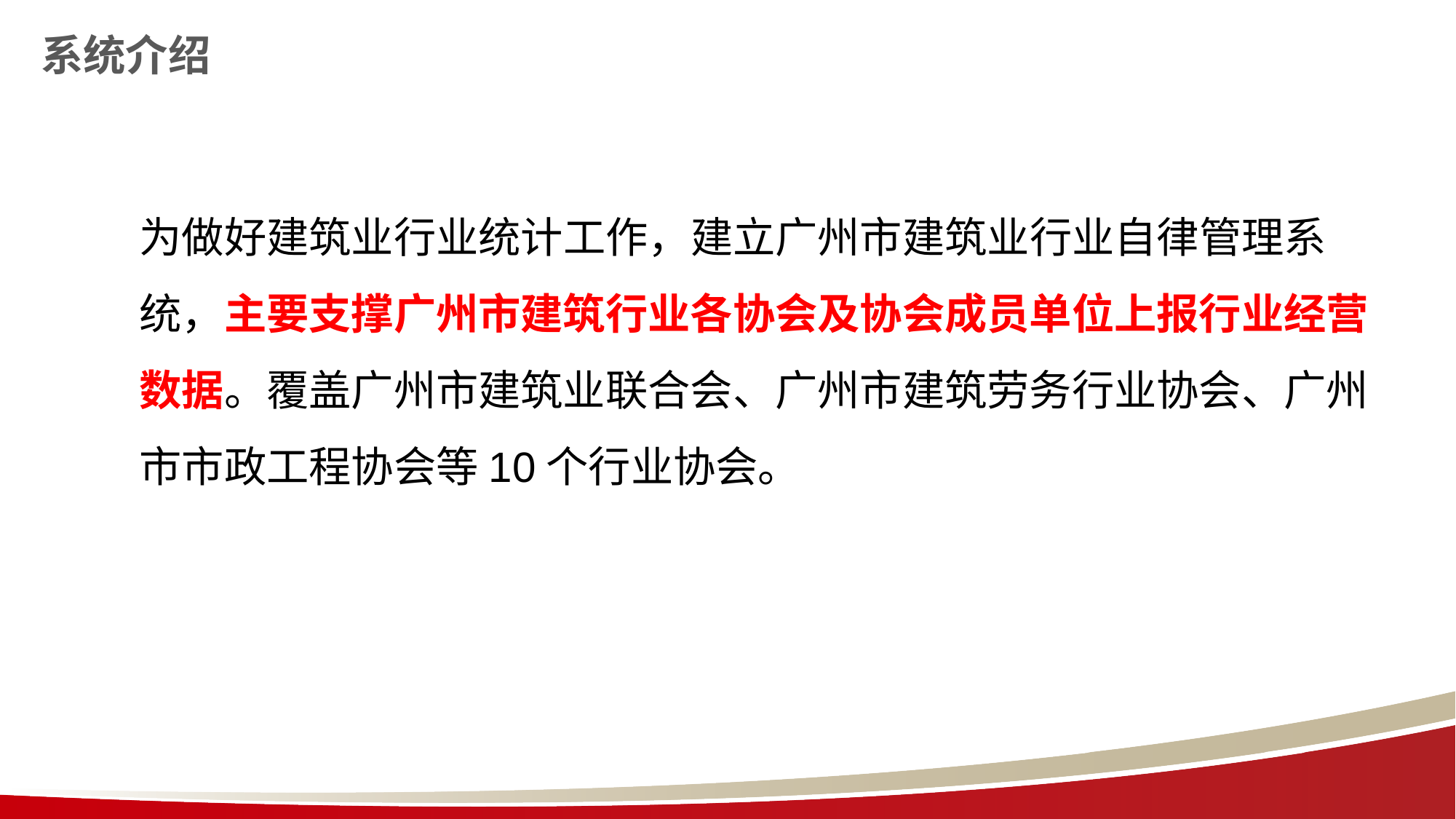

# 系统介绍
为做好建筑业行业统计工作，建立广州市建筑业行业自律管理系统，主要支撑广州市建筑行业各协会及协会成员单位上报行业经营数据。覆盖广州市建筑业联合会、广州市建筑劳务行业协会、广州市市政工程协会等10个行业协会。